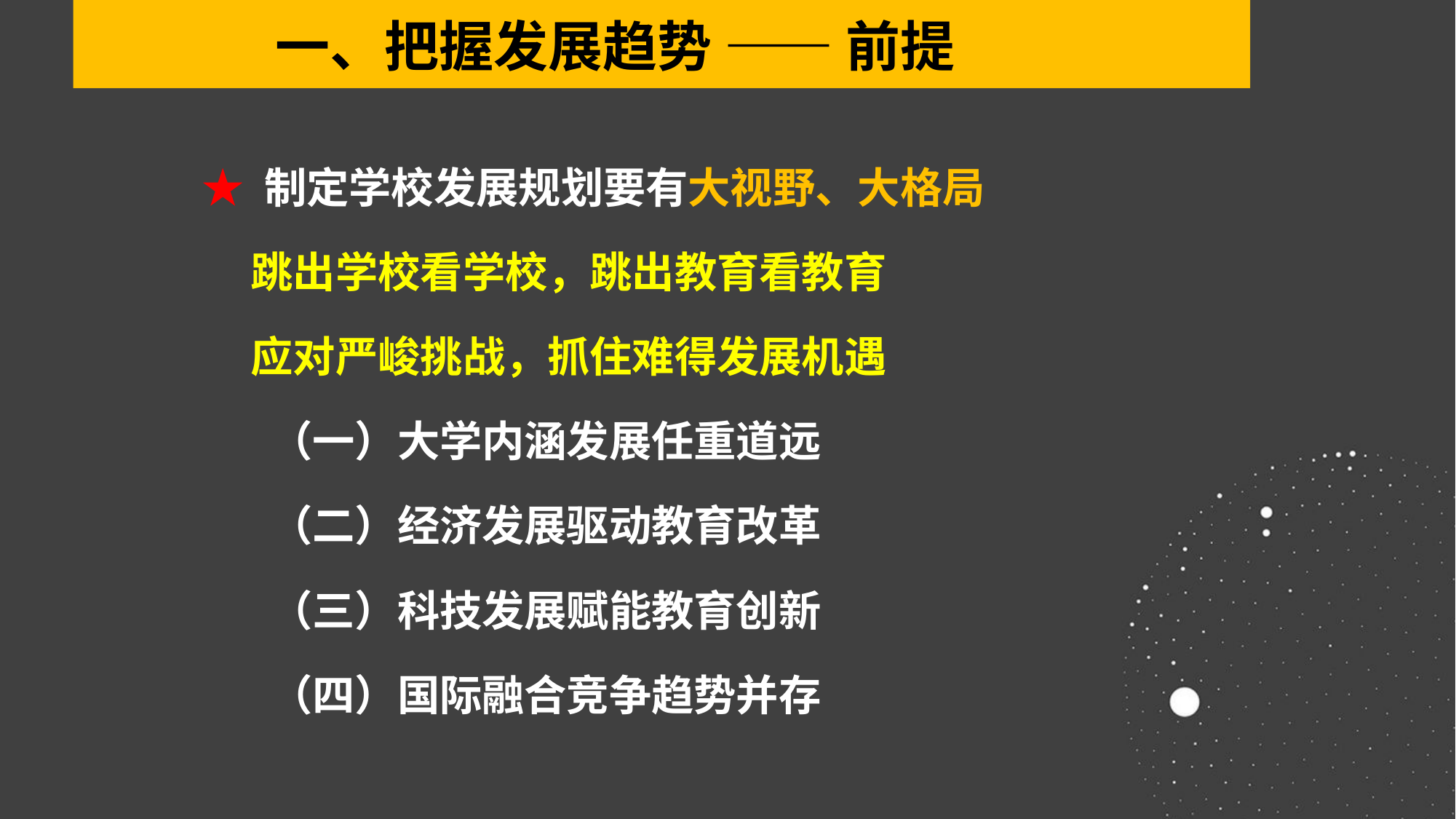

一、把握发展趋势 —— 前提
     ★ 制定学校发展规划要有大视野、大格局
         跳出学校看学校，跳出教育看教育
         应对严峻挑战，抓住难得发展机遇
           （一）大学内涵发展任重道远
           （二）经济发展驱动教育改革
           （三）科技发展赋能教育创新
           （四）国际融合竞争趋势并存